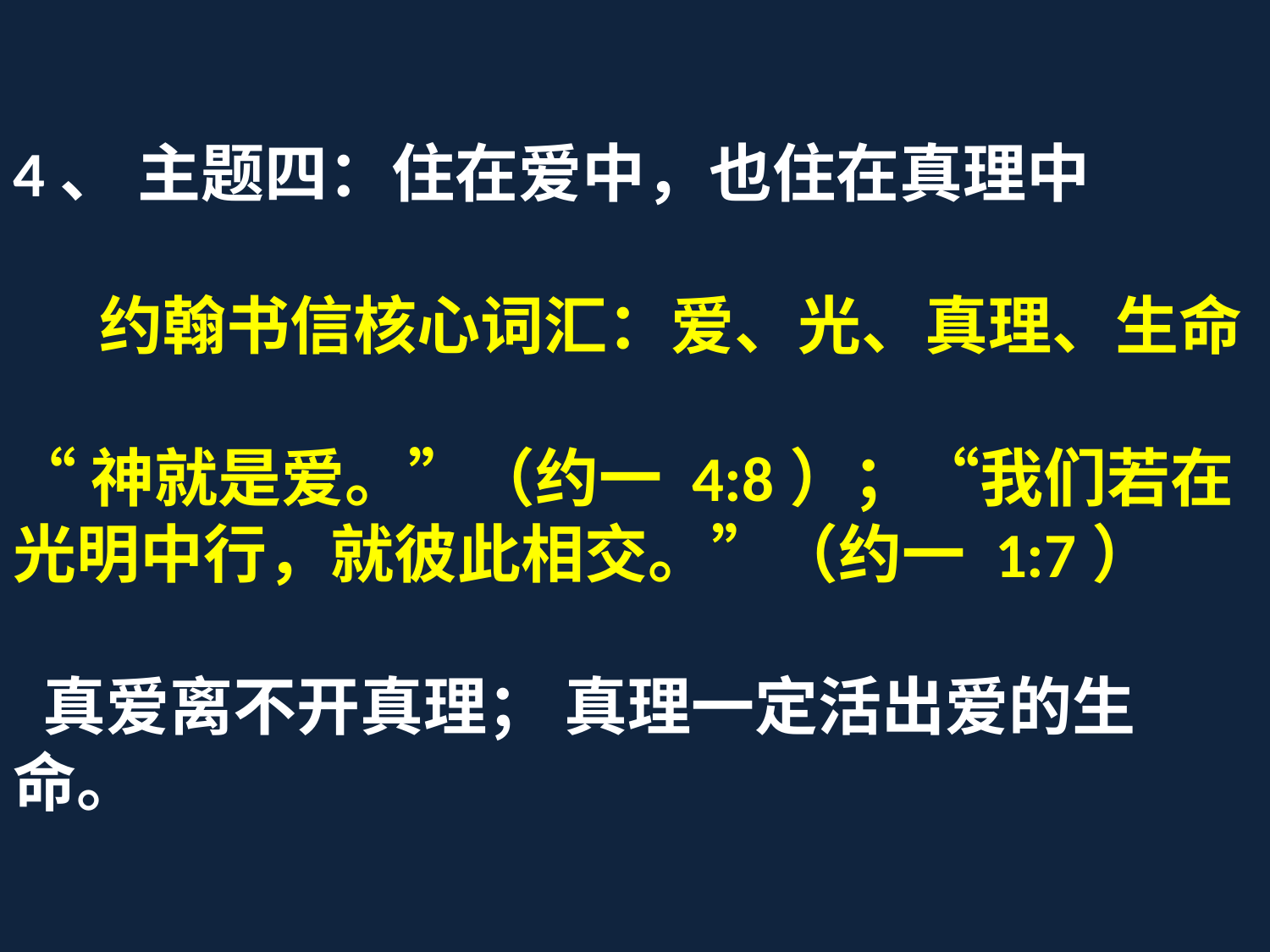

4、 主题四：住在爱中，也住在真理中

     约翰书信核心词汇：爱、光、真理、生命

“神就是爱。”（约一 4:8）；“我们若在光明中行，就彼此相交。”（约一 1:7）

 真爱离不开真理； 真理一定活出爱的生命。